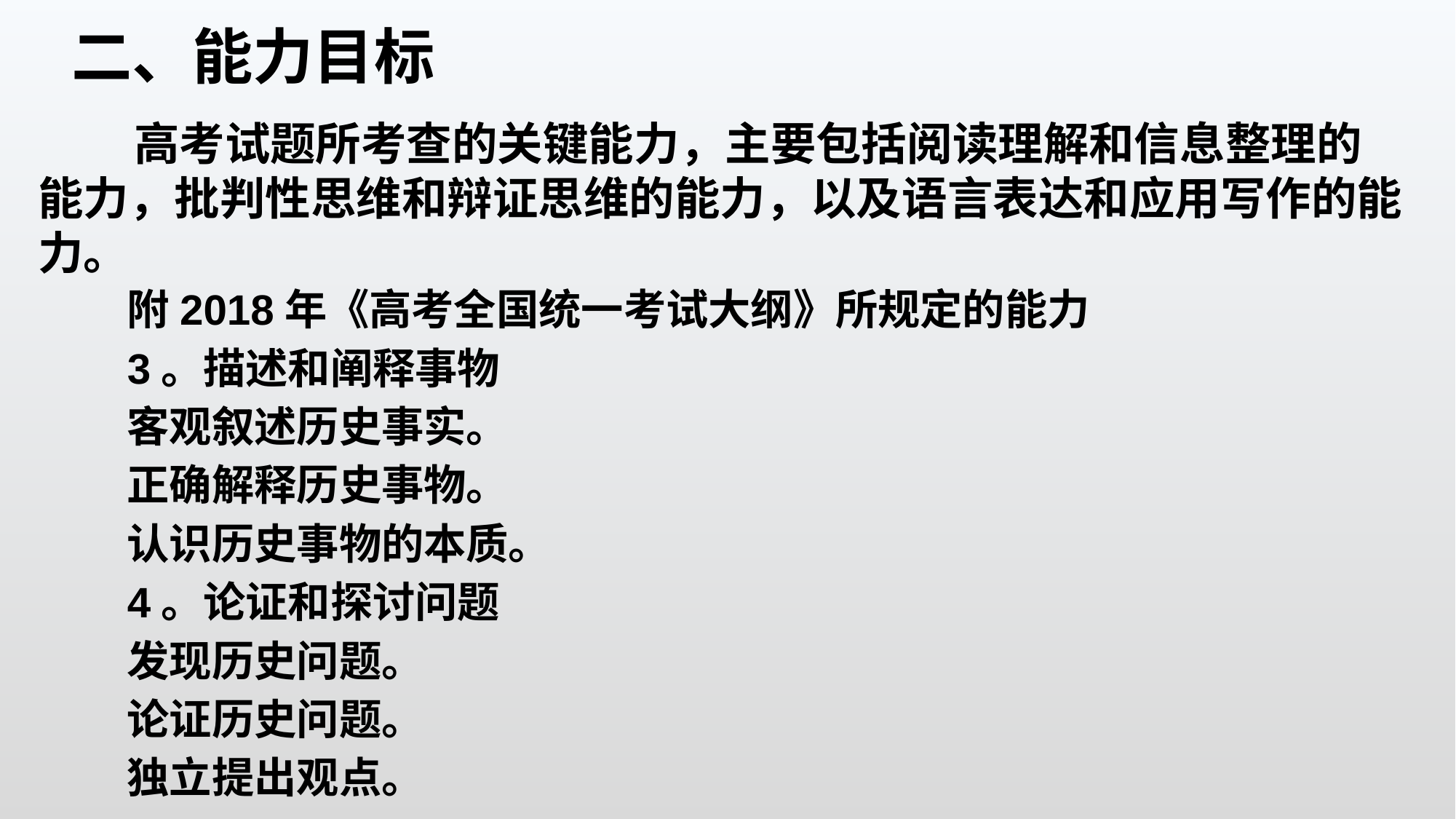

二、能力目标
高考试题所考查的关键能力，主要包括阅读理解和信息整理的能力，批判性思维和辩证思维的能力，以及语言表达和应用写作的能力。
附2018年《高考全国统一考试大纲》所规定的能力
3。描述和阐释事物
客观叙述历史事实。
正确解释历史事物。
认识历史事物的本质。
4。论证和探讨问题
发现历史问题。
论证历史问题。
独立提出观点。